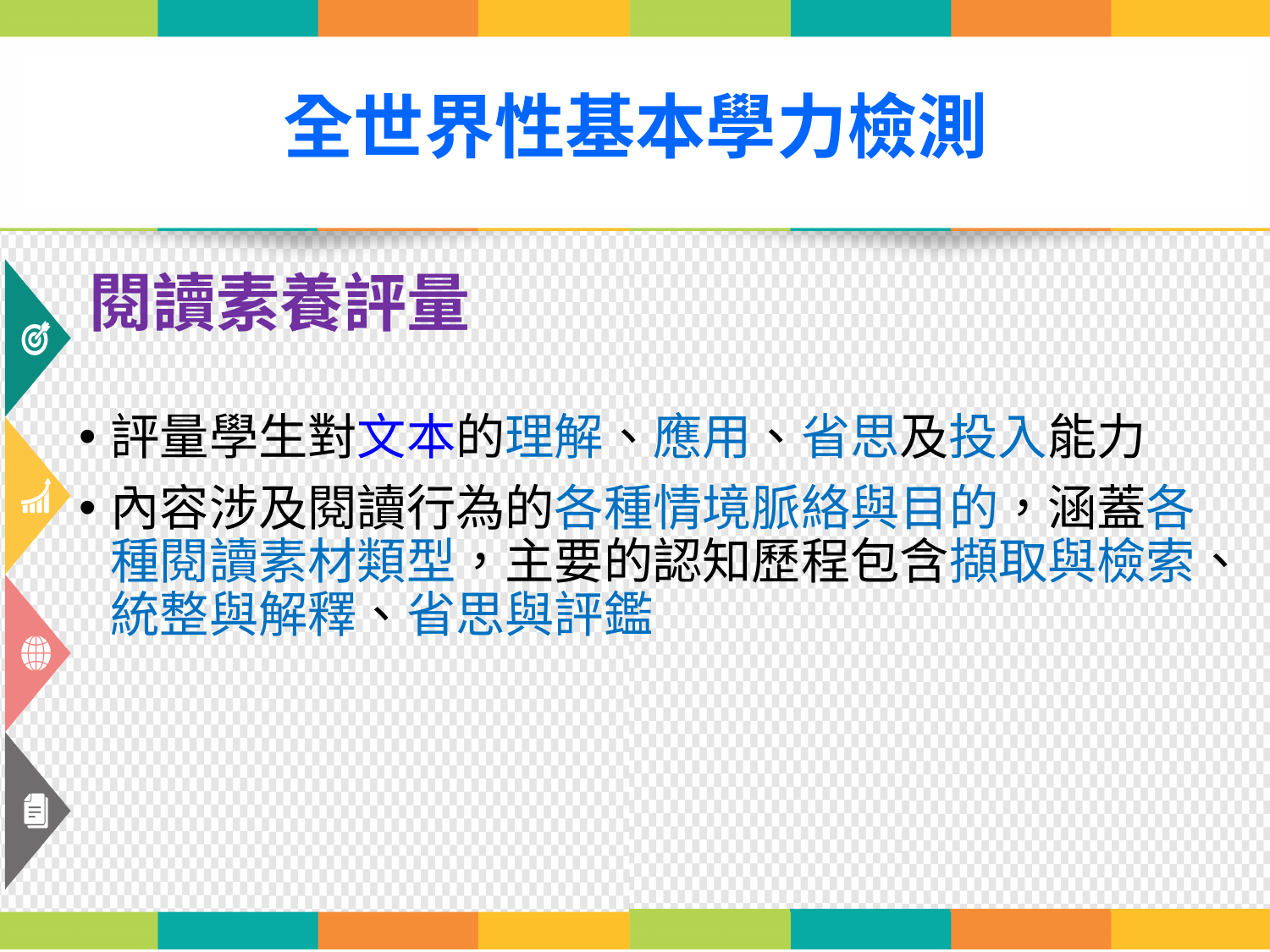

全世界性基本學力檢測
# 閱讀素養評量
評量學生對文本的理解、應用、省思及投入能力
內容涉及閱讀行為的各種情境脈絡與目的，涵蓋各種閱讀素材類型，主要的認知歷程包含擷取與檢索、統整與解釋、省思與評鑑
18